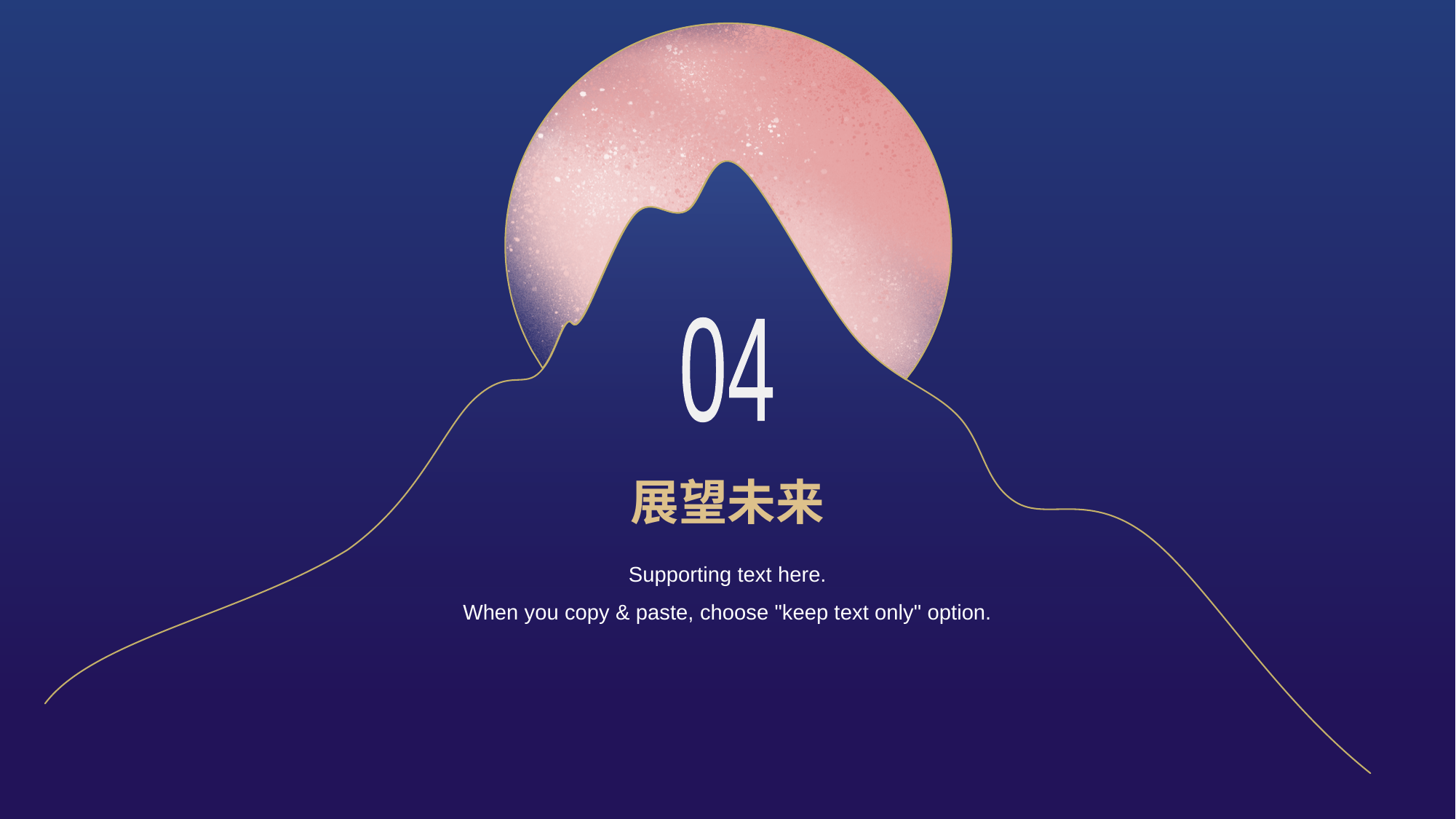

04
# 展望未来
Supporting text here.
When you copy & paste, choose "keep text only" option.